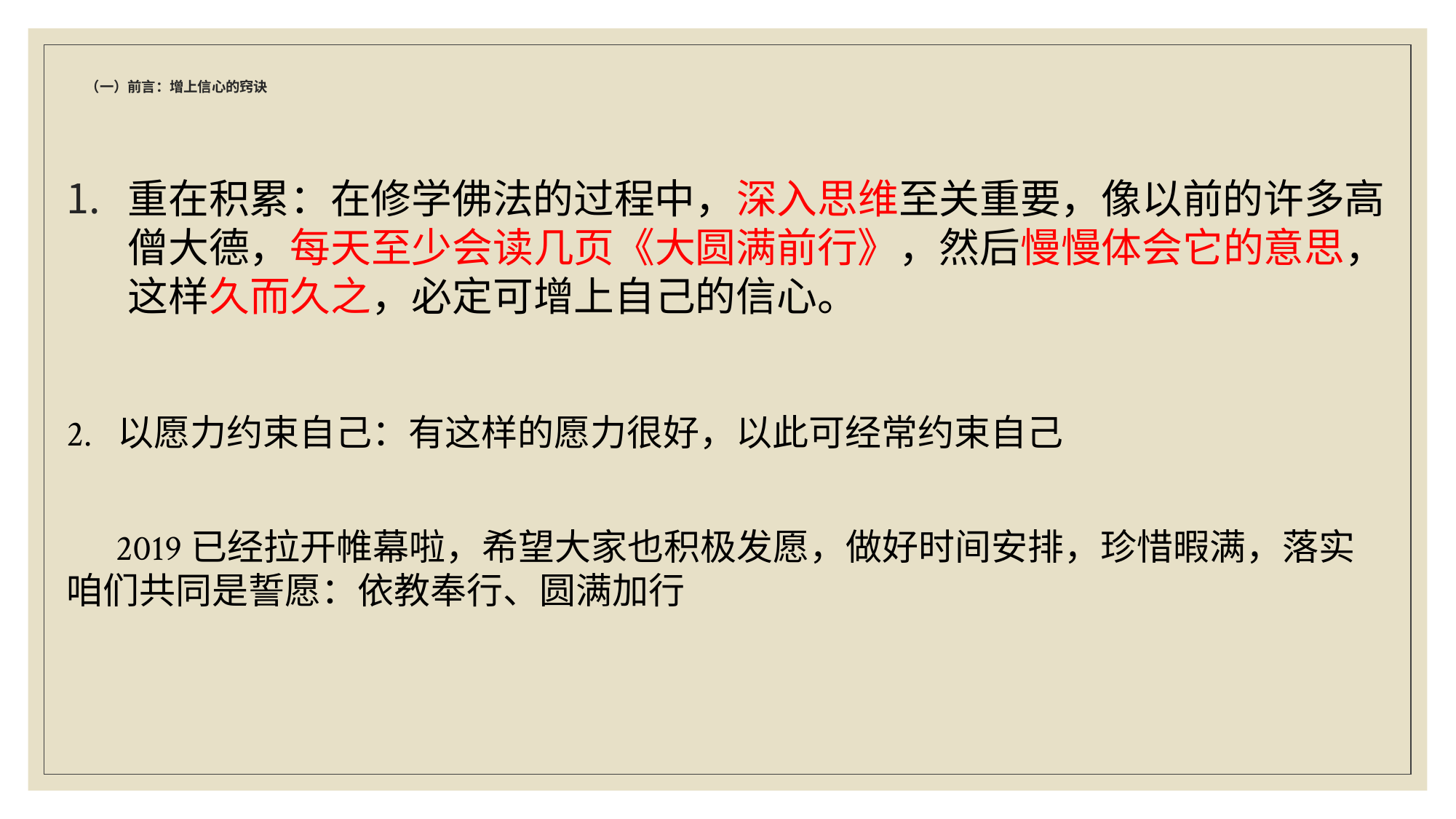

# （一）前言：增上信心的窍诀

重在积累：在修学佛法的过程中，深入思维至关重要，像以前的许多高僧大德，每天至少会读几页《大圆满前行》，然后慢慢体会它的意思，这样久而久之，必定可增上自己的信心。

2.  以愿力约束自己：有这样的愿力很好，以此可经常约束自己

      2019已经拉开帷幕啦，希望大家也积极发愿，做好时间安排，珍惜暇满，落实咱们共同是誓愿：依教奉行、圆满加行